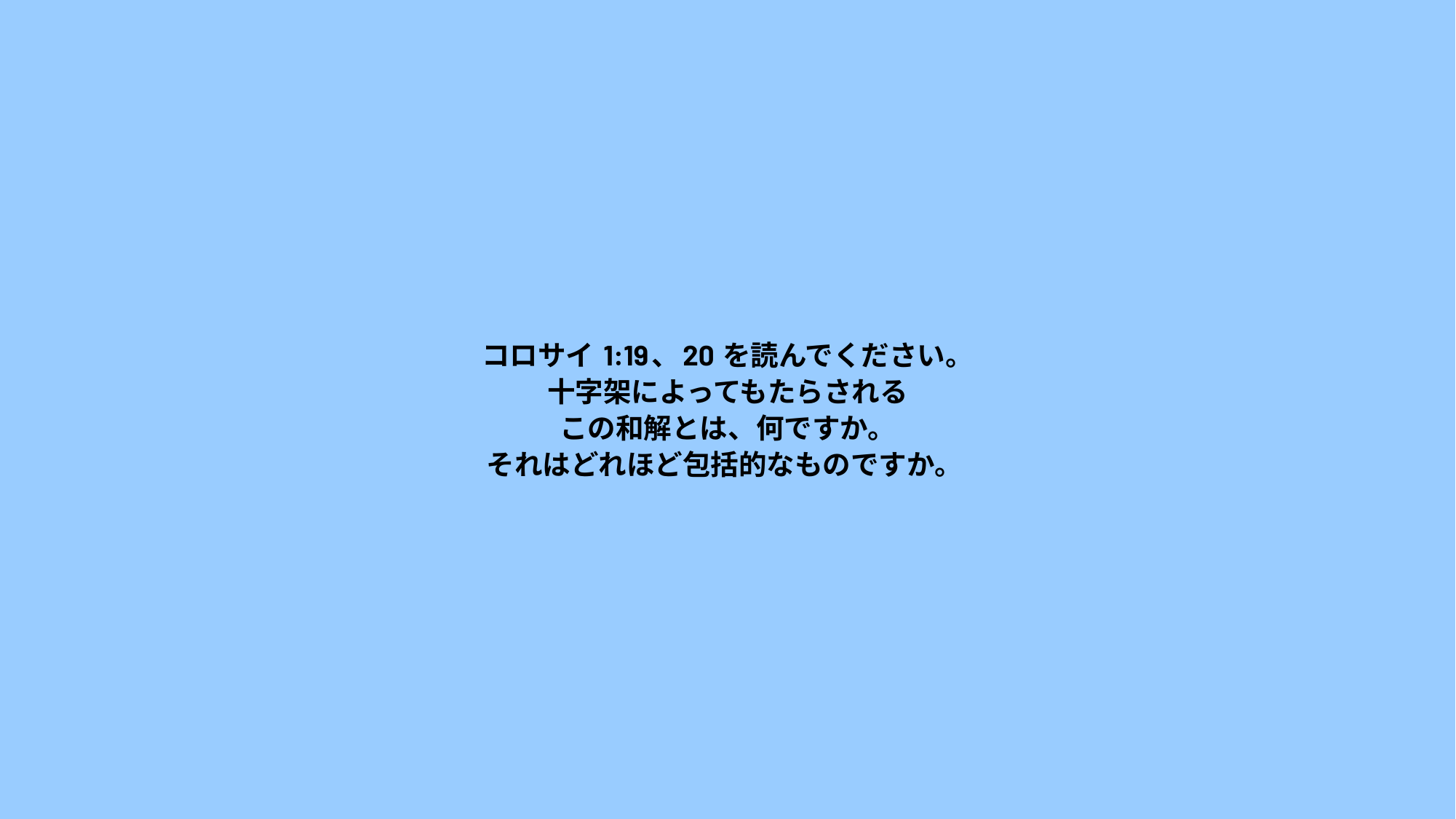

# コロサイ 1:19、20 を読んでください。 十字架によってもたらされる この和解とは、何ですか。 それはどれほど包括的なものですか。